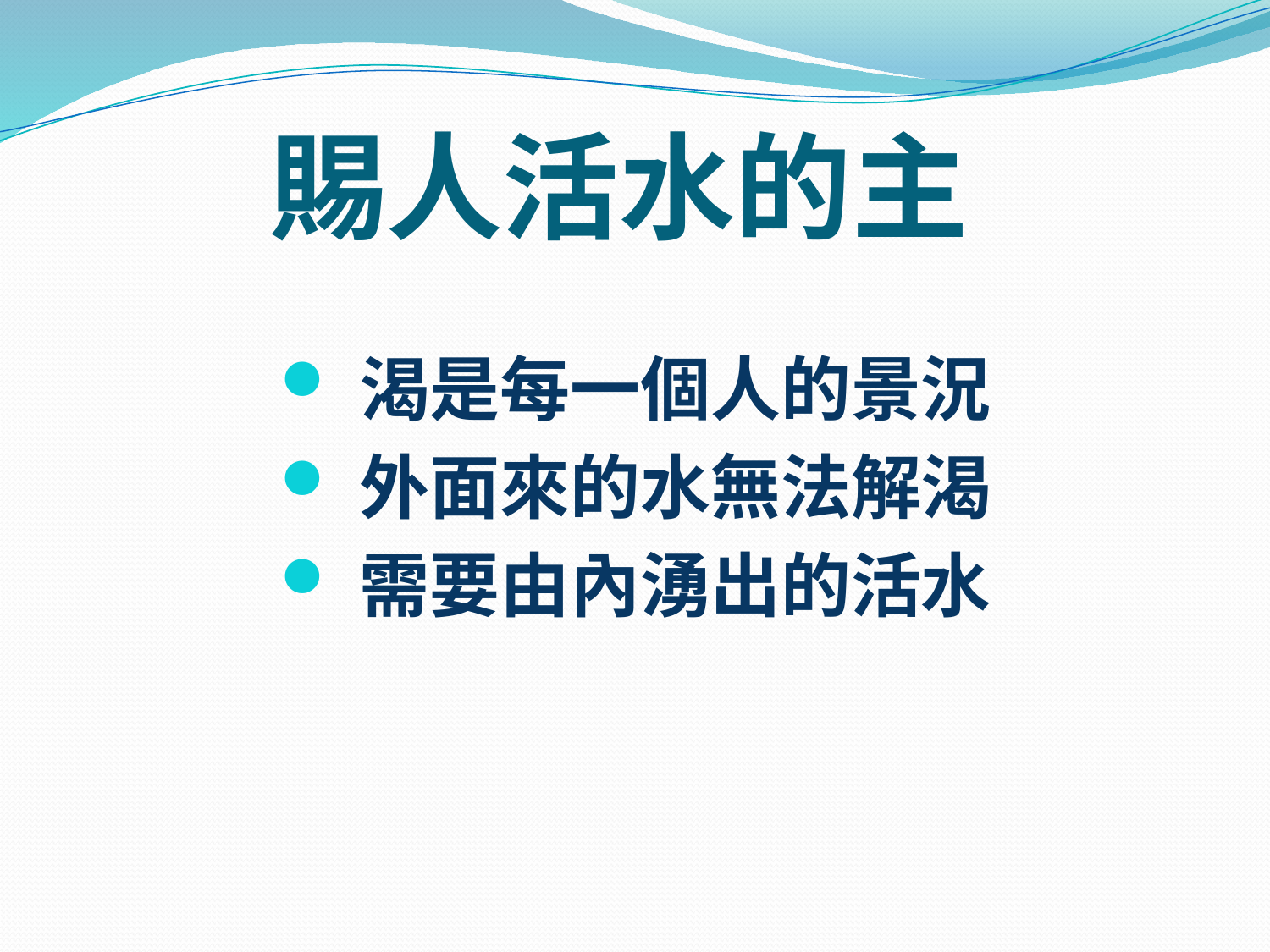

# 賜人活水的主
 渴是每一個人的景況
 外面來的水無法解渴
 需要由內湧出的活水